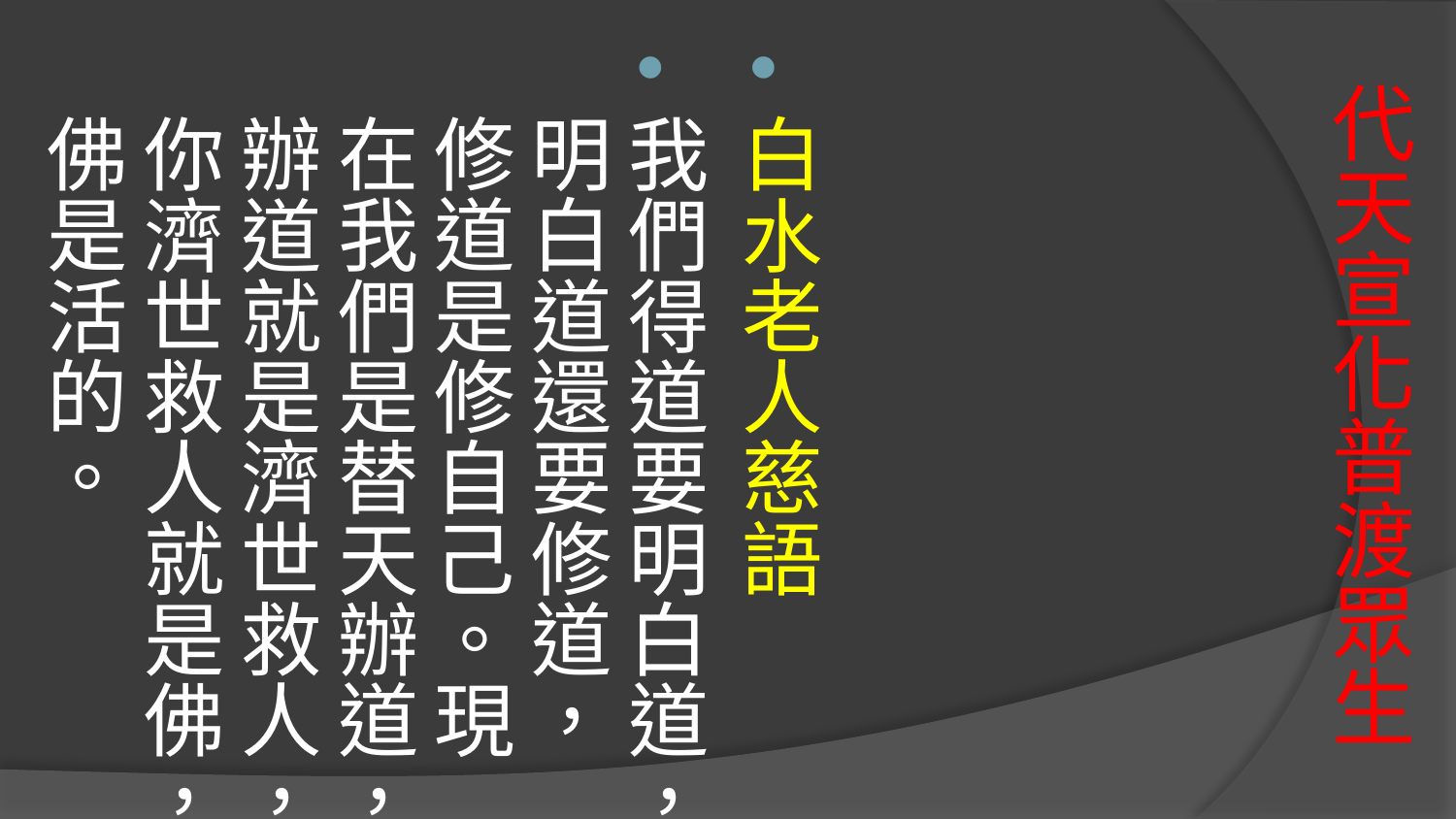

白水老人慈語
我們得道要明白道，明白道還要修道，修道是修自己。現在我們是替天辦道，辦道就是濟世救人，你濟世救人就是佛，佛是活的。
# 代天宣化普渡眾生